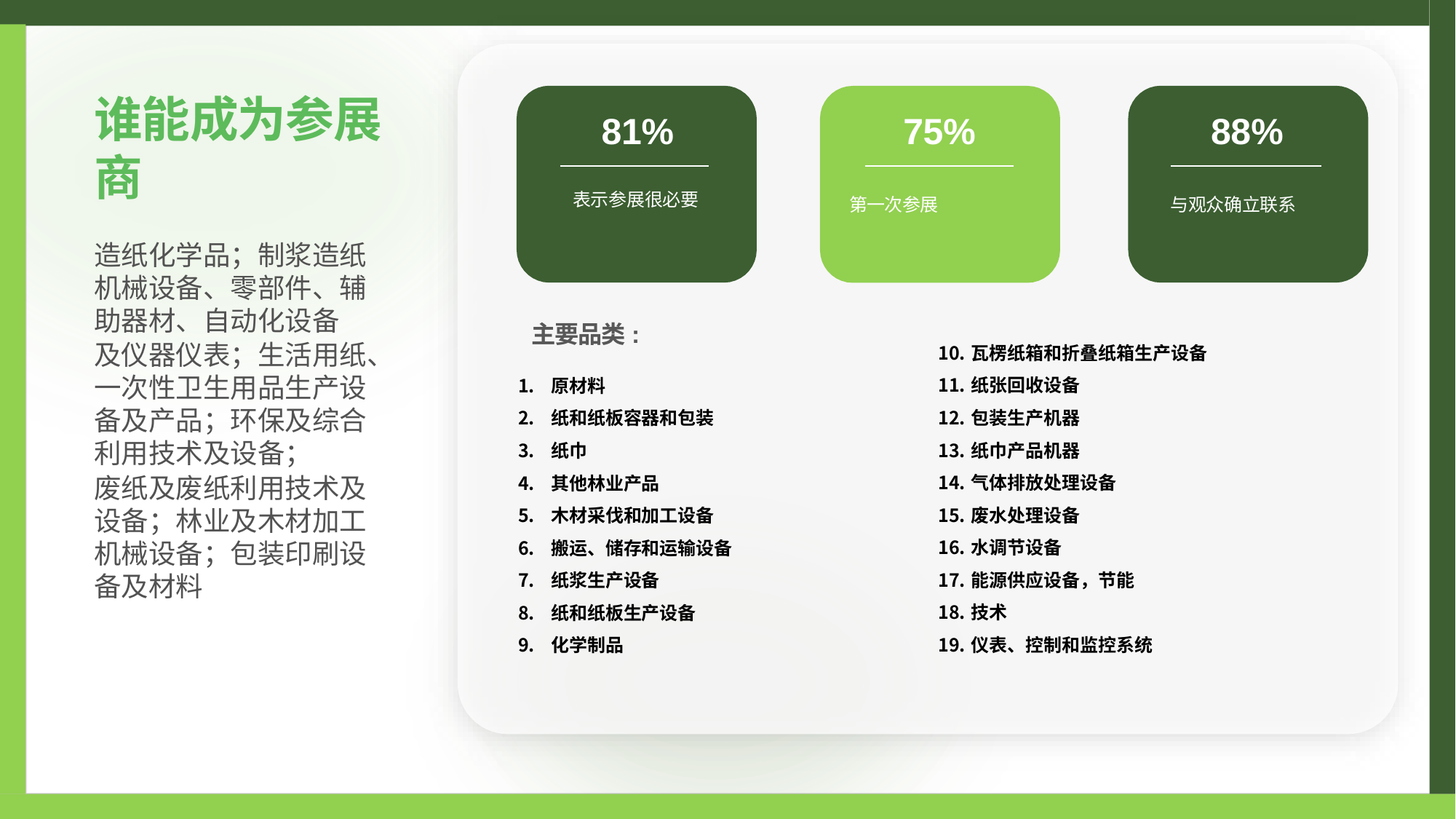

# 谁能成为参展商
81%
75%
88%

表示参展很必要
第一次参展
与观众确立联系
造纸化学品；制浆造纸机械设备、零部件、辅助器材、自动化设备
及仪器仪表；生活用纸、一次性卫生用品生产设备及产品；环保及综合利用技术及设备；
废纸及废纸利用技术及设备；林业及木材加工机械设备；包装印刷设备及材料
主要品类:
瓦楞纸箱和折叠纸箱生产设备
纸张回收设备
包装生产机器
纸巾产品机器
气体排放处理设备
废水处理设备
水调节设备
能源供应设备，节能
技术
仪表、控制和监控系统
原材料
纸和纸板容器和包装
纸巾
其他林业产品
木材采伐和加工设备
搬运、储存和运输设备
纸浆生产设备
纸和纸板生产设备
化学制品